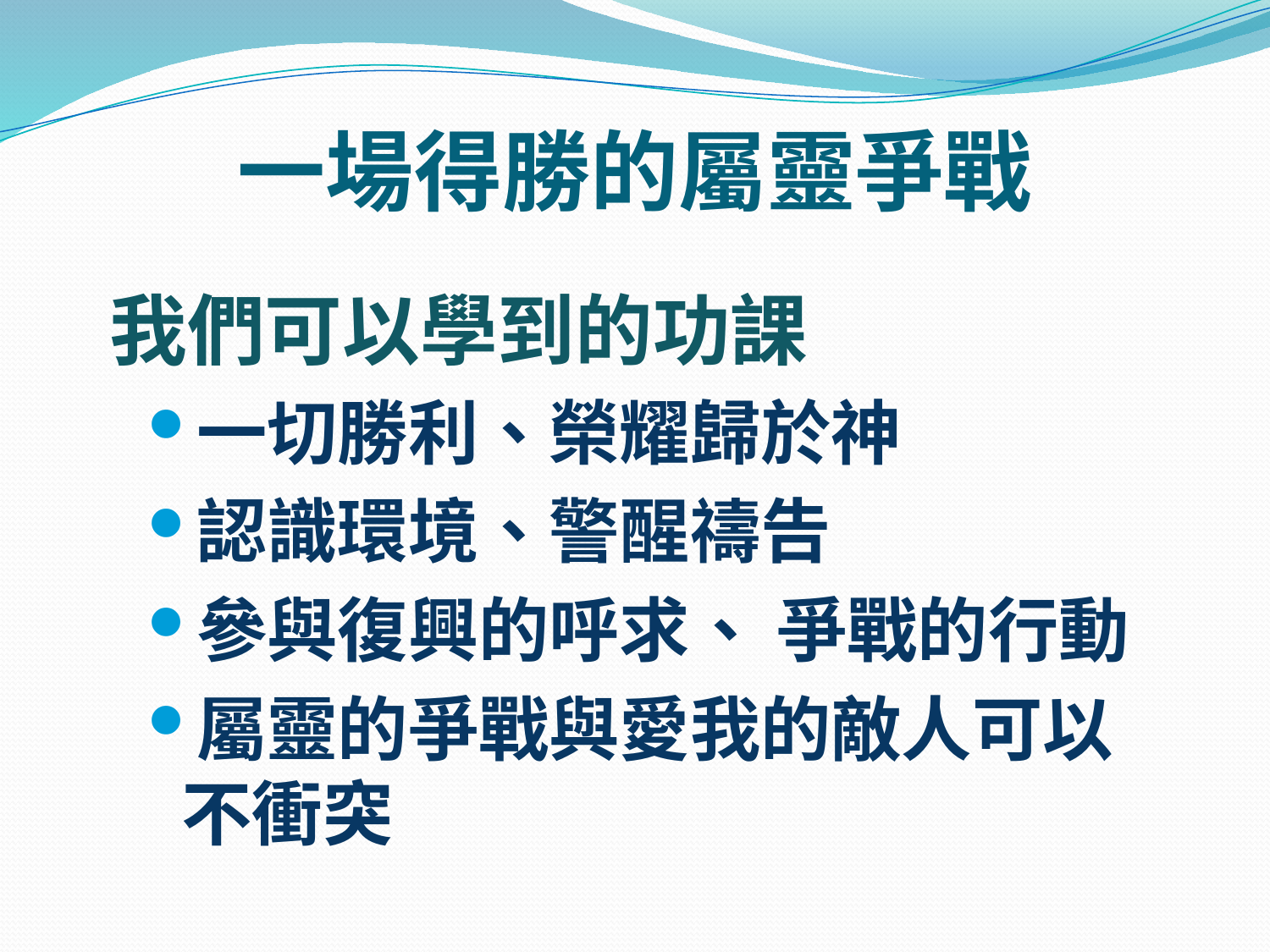

# 一場得勝的屬靈爭戰
我們可以學到的功課
一切勝利、榮耀歸於神
認識環境、警醒禱告
參與復興的呼求、 爭戰的行動
屬靈的爭戰與愛我的敵人可以不衝突